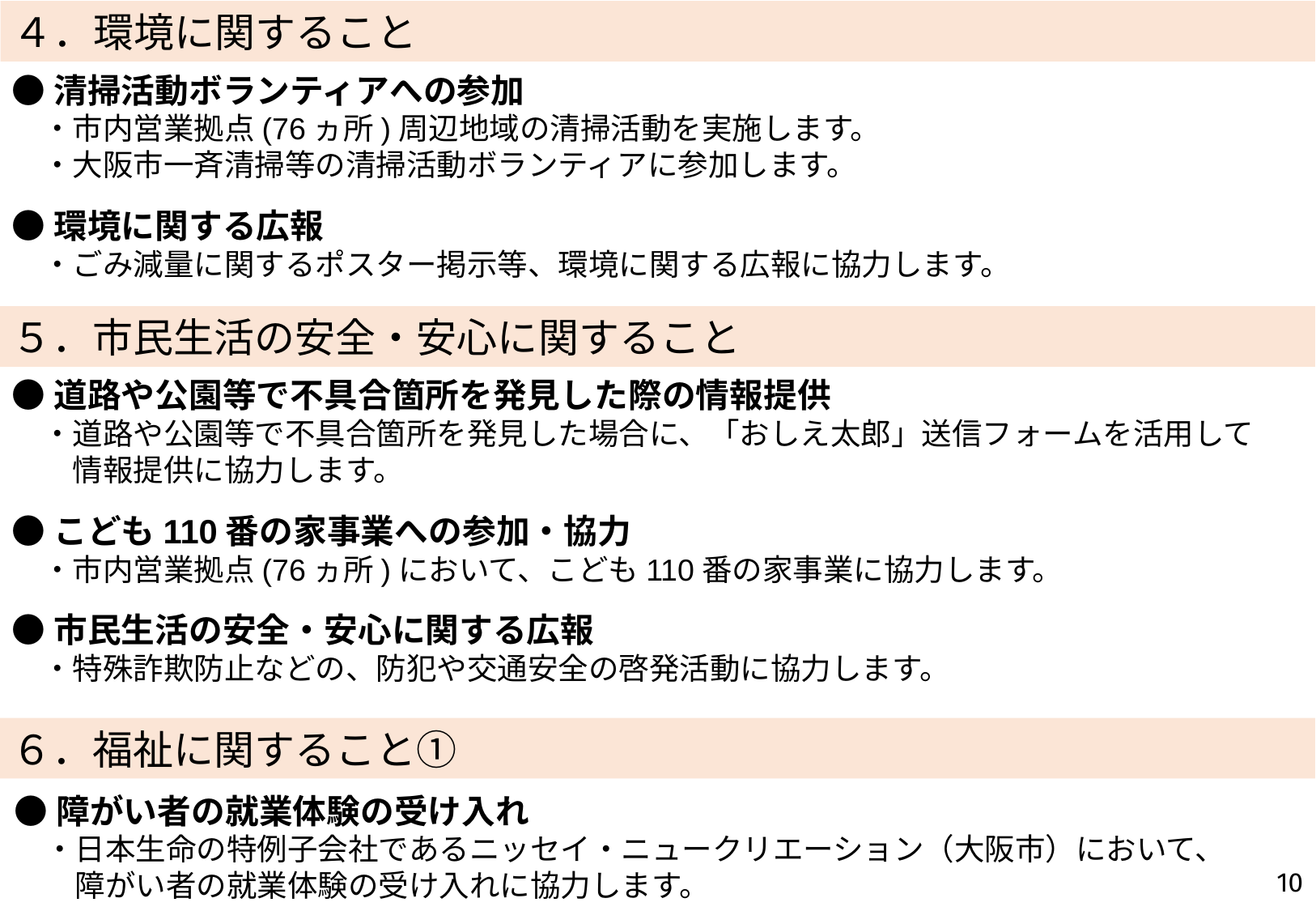

４．環境に関すること
●清掃活動ボランティアへの参加
　・市内営業拠点(76ヵ所)周辺地域の清掃活動を実施します。
　・大阪市一斉清掃等の清掃活動ボランティアに参加します。

●環境に関する広報
　・ごみ減量に関するポスター掲示等、環境に関する広報に協力します。

５．市民生活の安全・安心に関すること
●道路や公園等で不具合箇所を発見した際の情報提供
　・道路や公園等で不具合箇所を発見した場合に、「おしえ太郎」送信フォームを活用して
　　情報提供に協力します。

●こども110番の家事業への参加・協力
　・市内営業拠点(76ヵ所)において、こども110番の家事業に協力します。

●市民生活の安全・安心に関する広報
　・特殊詐欺防止などの、防犯や交通安全の啓発活動に協力します。

６．福祉に関すること①
●障がい者の就業体験の受け入れ
　・日本生命の特例子会社であるニッセイ・ニュークリエーション（大阪市）において、
　　障がい者の就業体験の受け入れに協力します。
10